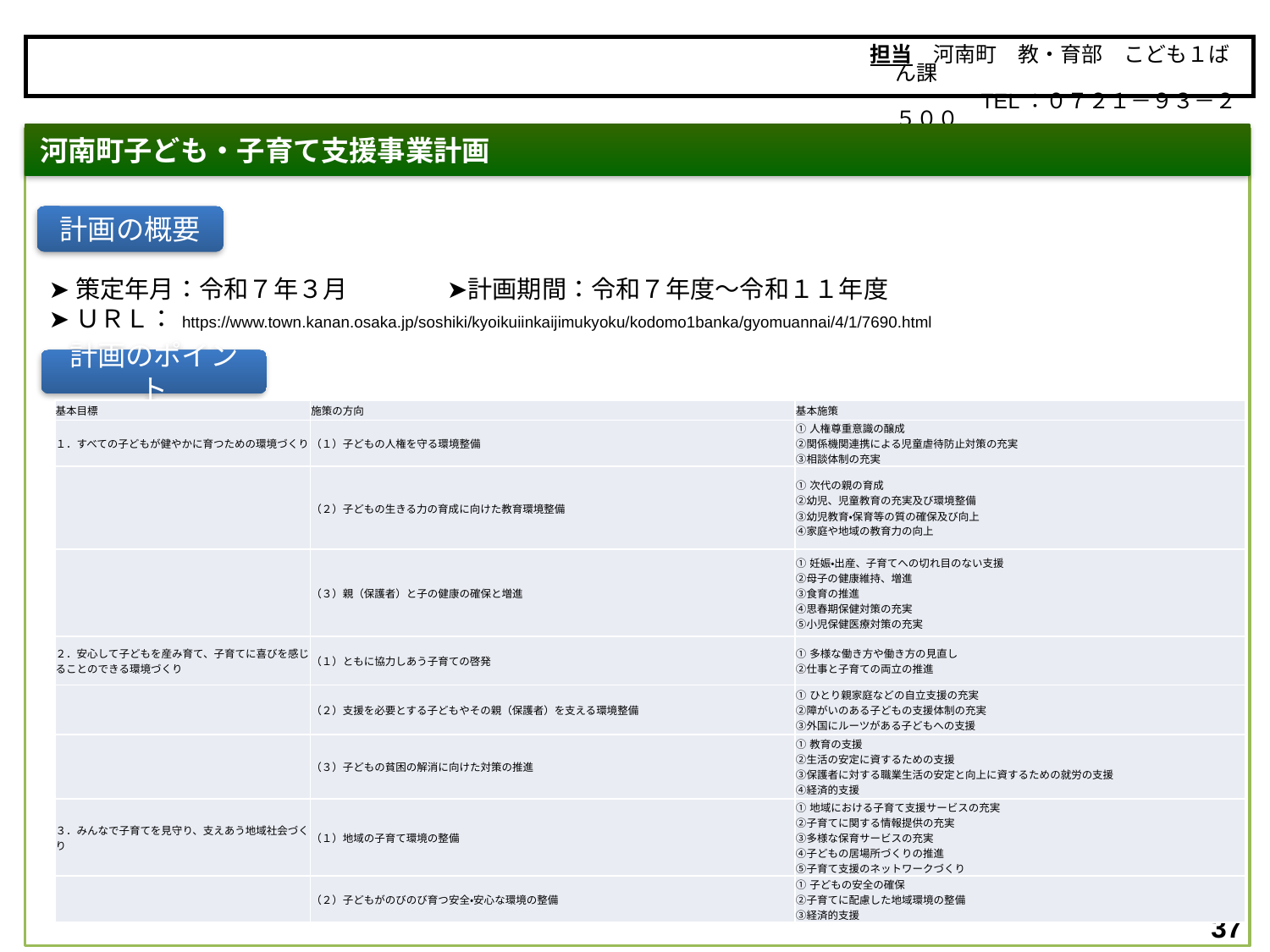

担当　河南町　教・育部　こども１ばん課
　　　　　TEL：０７２１－９３－２５００

河南町
河南町子ども・子育て支援事業計画

➤策定年月：令和７年３月　　　　➤計画期間：令和７年度～令和１１年度
➤ＵＲＬ： https://www.town.kanan.osaka.jp/soshiki/kyoikuiinkaijimukyoku/kodomo1banka/gyomuannai/4/1/7690.html

計画の概要
計画のポイント
| 基本目標 | 施策の方向 | 基本施策 |
| --- | --- | --- |
| １．すべての子どもが健やかに育つための環境づくり | （１）子どもの人権を守る環境整備 | ①⼈権尊重意識の醸成 ②関係機関連携による児童虐待防止対策の充実 ③相談体制の充実 |
|  | （２）⼦どもの⽣きる⼒の育成に向けた教育環境整備 | ①次代の親の育成 ②幼児、児童教育の充実及び環境整備 ③幼児教育・保育等の質の確保及び向上 ④家庭や地域の教育⼒の向上 |
|  | （３）親（保護者）と子の健康の確保と増進 | ①妊娠・出産、⼦育てへの切れ目のない⽀援 ②⺟⼦の健康維持、増進 ③食育の推進 ④思春期保健対策の充実 ⑤⼩児保健医療対策の充実 |
| ２．安心して子どもを産み育て、子育てに喜びを感じることのできる環境づくり | （１）ともに協⼒しあう⼦育ての啓発 | ①多様な働き⽅や働き⽅の⾒直し ②仕事と⼦育ての両⽴の推進 |
|  | （２）支援を必要とする子どもやその親（保護者）を支える環境整備 | ①ひとり親家庭などの⾃⽴⽀援の充実 ②障がいのある子どもの支援体制の充実 ③外国にルーツがある子どもへの支援 |
|  | （３）子どもの貧困の解消に向けた対策の推進 | ①教育の支援 ②生活の安定に資するための支援 ③保護者に対する職業生活の安定と向上に資するための就労の支援 ④経済的支援 |
| ３．みんなで⼦育てを⾒守り、支えあう地域社会づくり | （１）地域の子育て環境の整備 | ①地域における子育て支援サービスの充実 ②子育てに関する情報提供の充実 ③多様な保育サービスの充実 ④子どもの居場所づくりの推進 ⑤子育て支援のネットワークづくり |
|  | （２）子どもがのびのび育つ安全・安心な環境の整備 | ①子どもの安全の確保 ②子育てに配慮した地域環境の整備 ③経済的支援 |
37